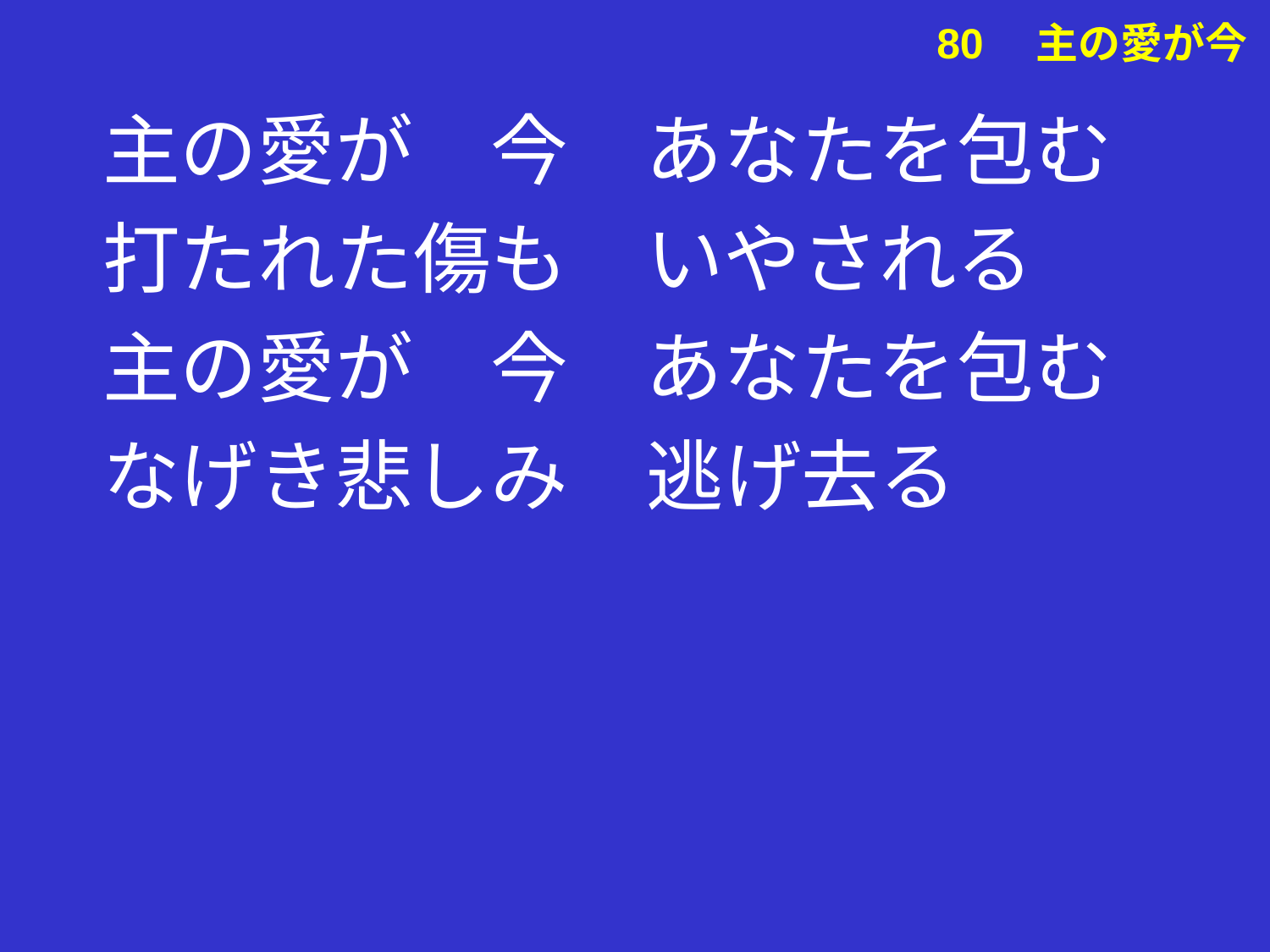

主の愛が　今　あなたを包む
打たれた傷も　いやされる
主の愛が　今　あなたを包む
なげき悲しみ　逃げ去る

# 80　主の愛が今